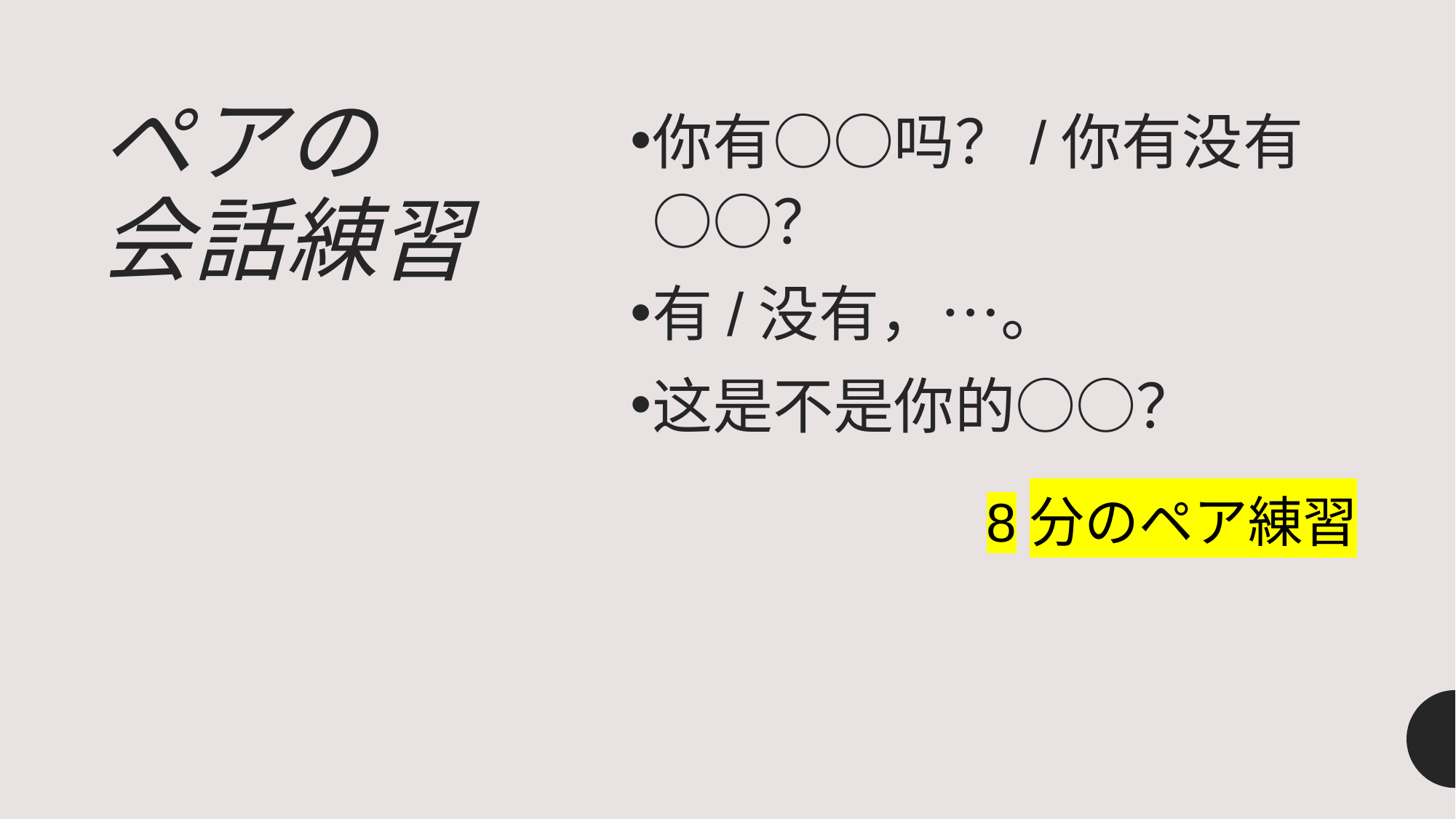

# ペアの 会話練習
你有○○吗？/你有没有○○？
有/没有，…。
这是不是你的○○？

8分のペア練習